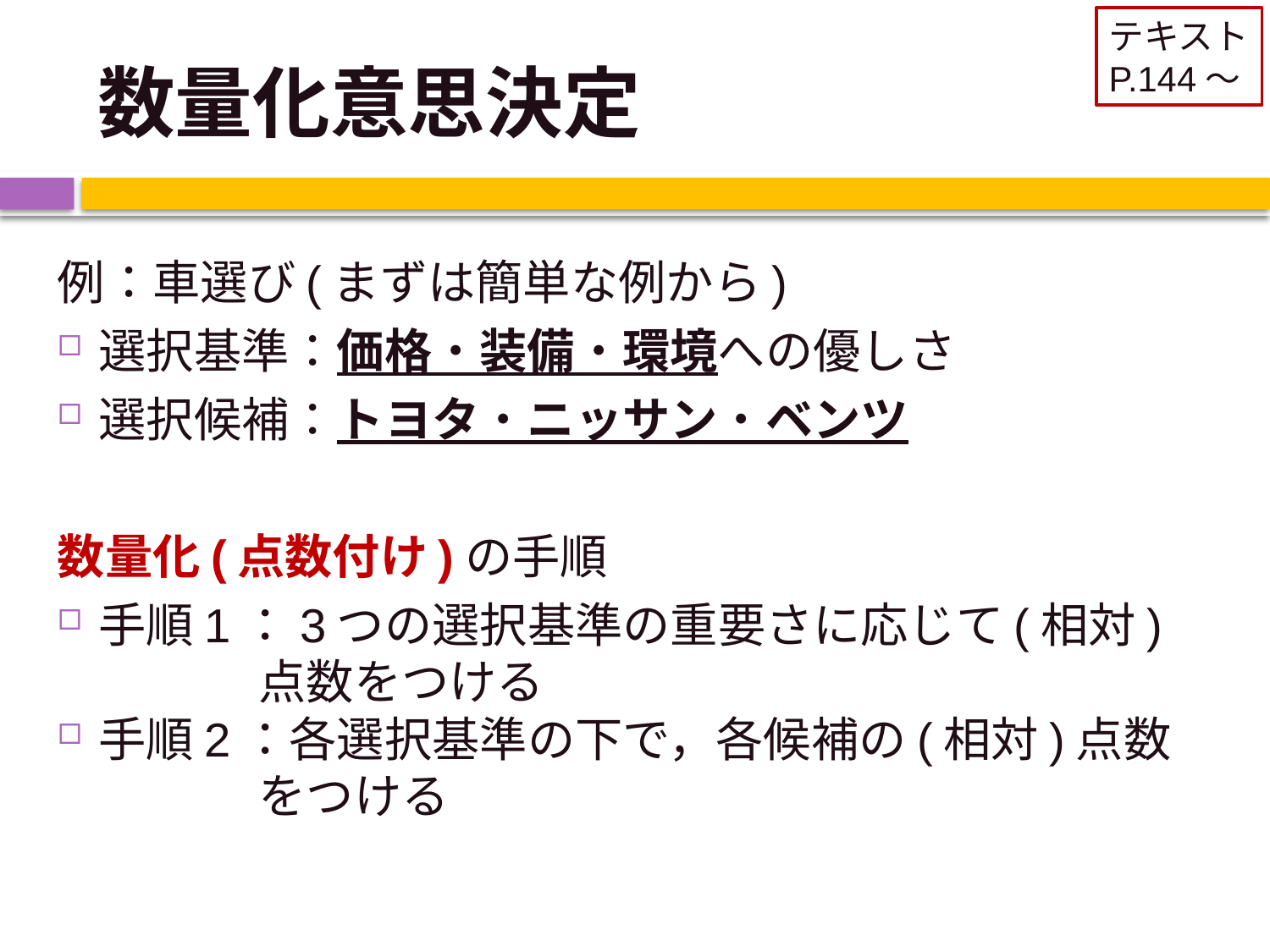

テキスト
P.144～
# 数量化意思決定
例：車選び(まずは簡単な例から)
選択基準：価格・装備・環境への優しさ
選択候補：トヨタ・ニッサン・ベンツ

数量化(点数付け)の手順
手順1：3つの選択基準の重要さに応じて(相対)
　　　　 点数をつける
手順2：各選択基準の下で，各候補の(相対)点数
　　　　 をつける